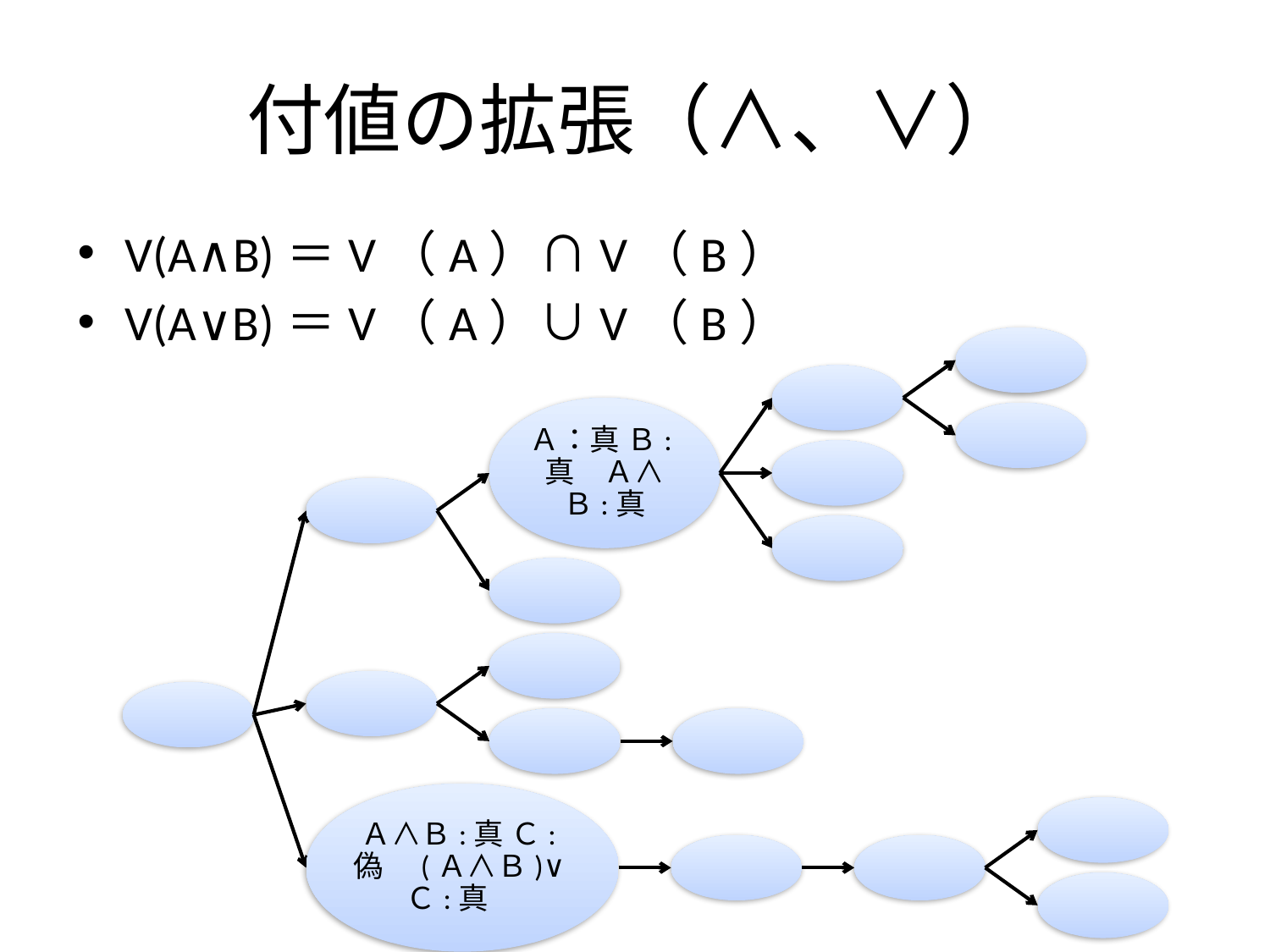

# 付値の拡張（∧、∨）
V(A∧B)＝V（A）∩V（B）
V(A∨B)＝V（A）∪V（B）

Ａ：真 Ｂ:真　Ａ∧Ｂ:真

Ａ∧Ｂ:真 Ｃ:偽　(Ａ∧Ｂ)∨Ｃ:真